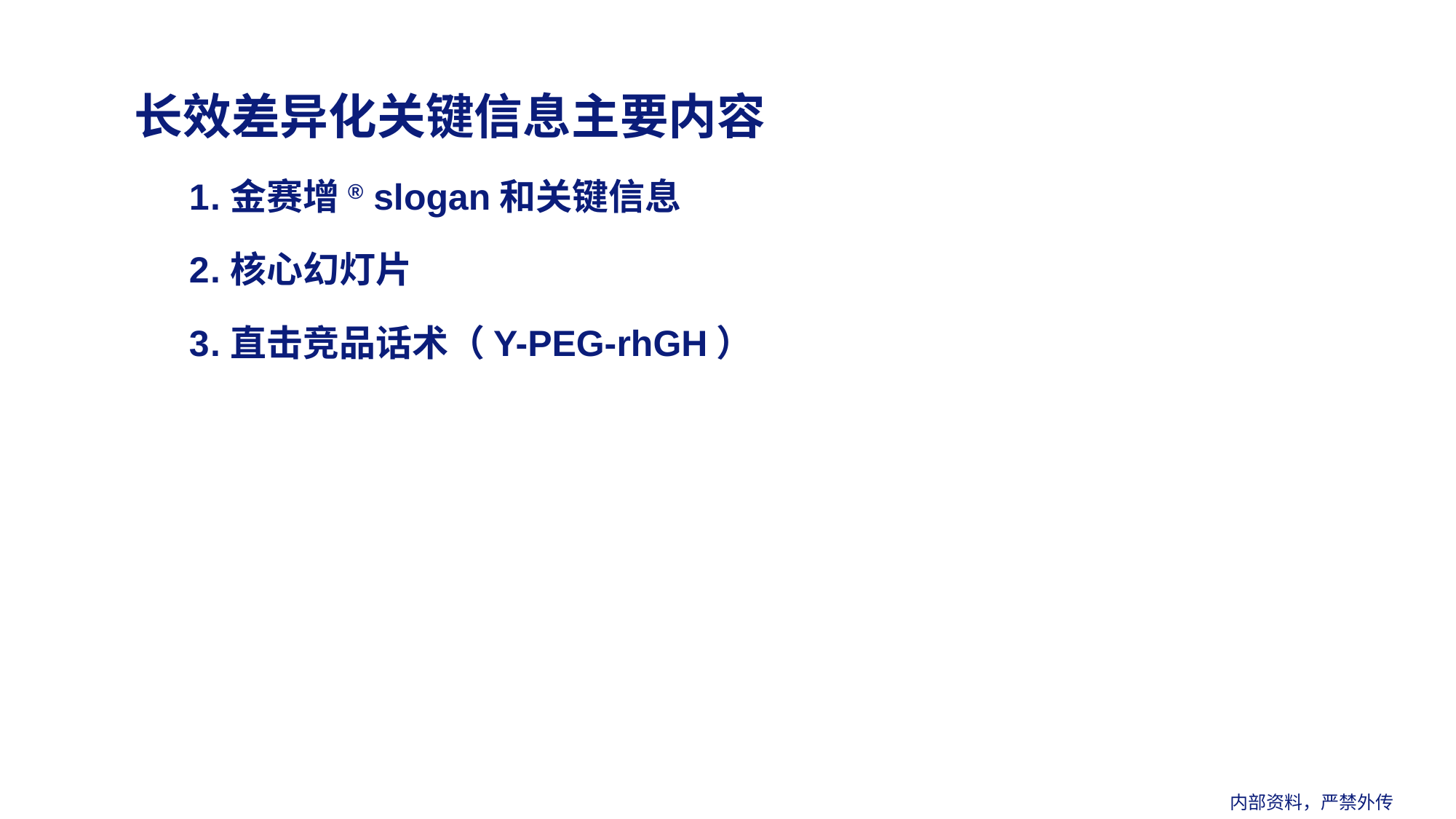

长效差异化关键信息主要内容
金赛增® slogan和关键信息
核心幻灯片
直击竞品话术（Y-PEG-rhGH）